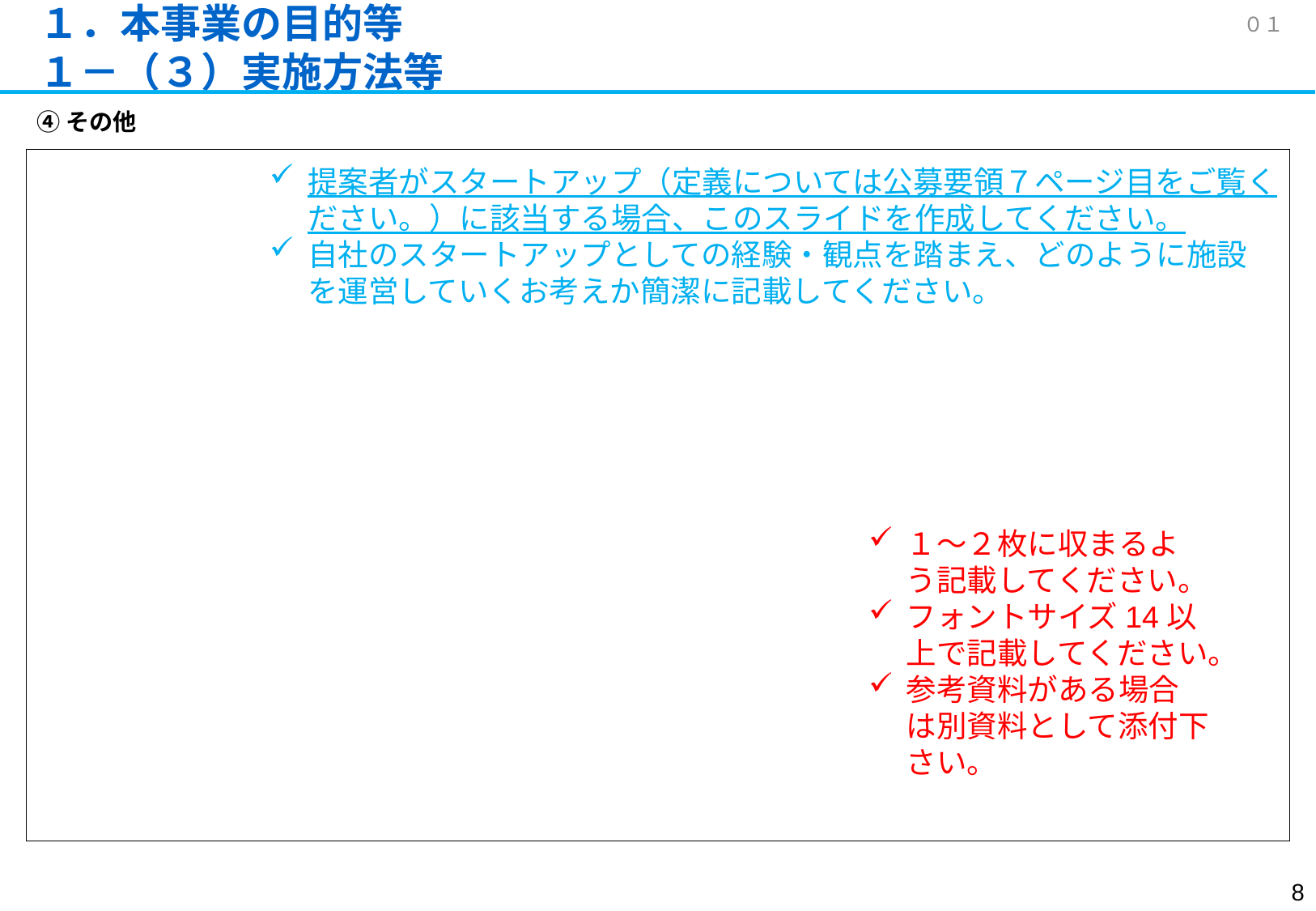

# １．本事業の目的等 １－（３）実施方法等
０１
④その他

提案者がスタートアップ（定義については公募要領７ページ目をご覧ください。）に該当する場合、このスライドを作成してください。
自社のスタートアップとしての経験・観点を踏まえ、どのように施設を運営していくお考えか簡潔に記載してください。
１～２枚に収まるよう記載してください。
フォントサイズ14以上で記載してください。
参考資料がある場合は別資料として添付下さい。
8